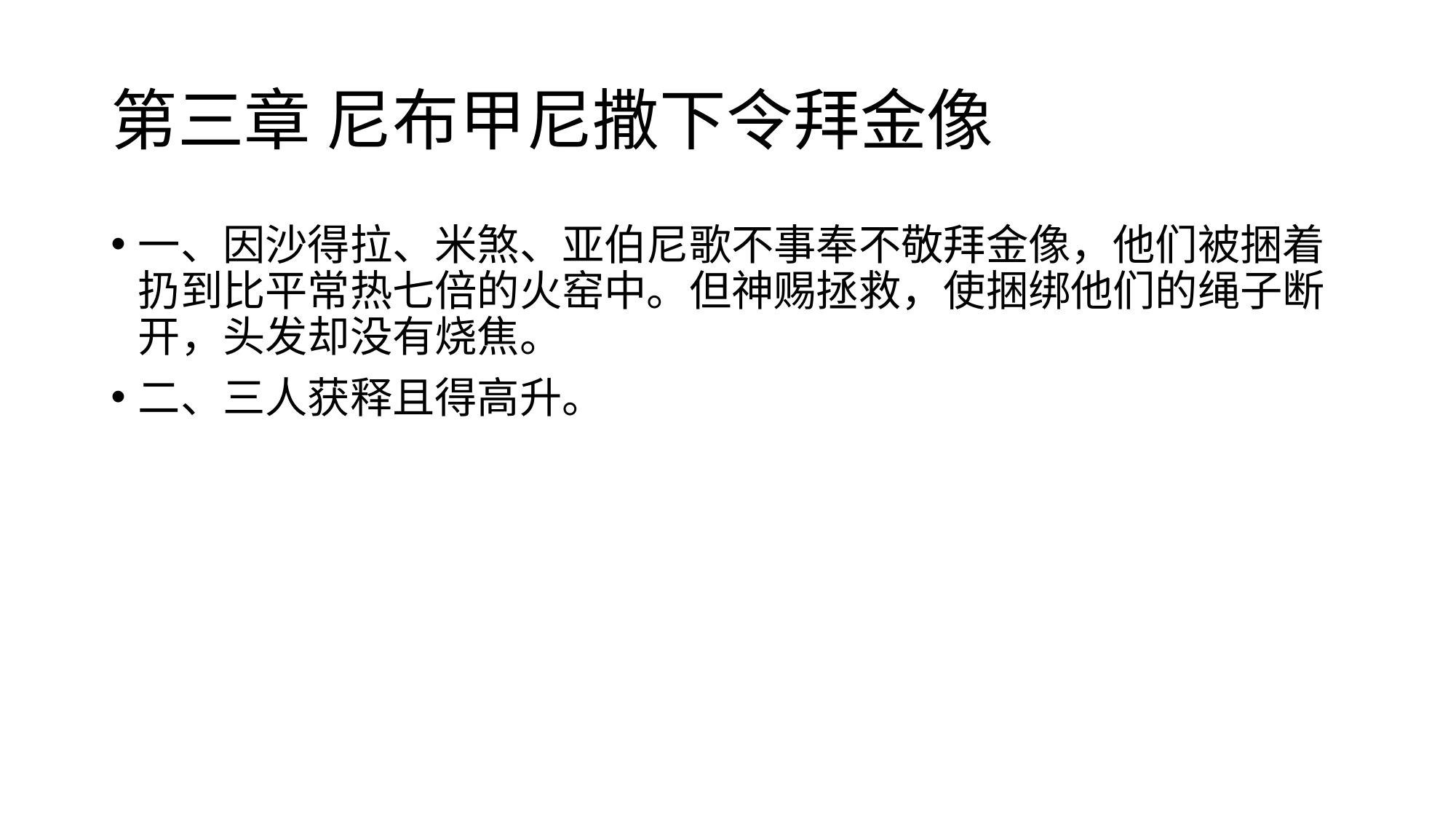

# 第三章 尼布甲尼撒下令拜金像
一、因沙得拉、米煞、亚伯尼歌不事奉不敬拜金像，他们被捆着扔到比平常热七倍的火窑中。但神赐拯救，使捆绑他们的绳子断开，头发却没有烧焦。
二、三人获释且得高升。